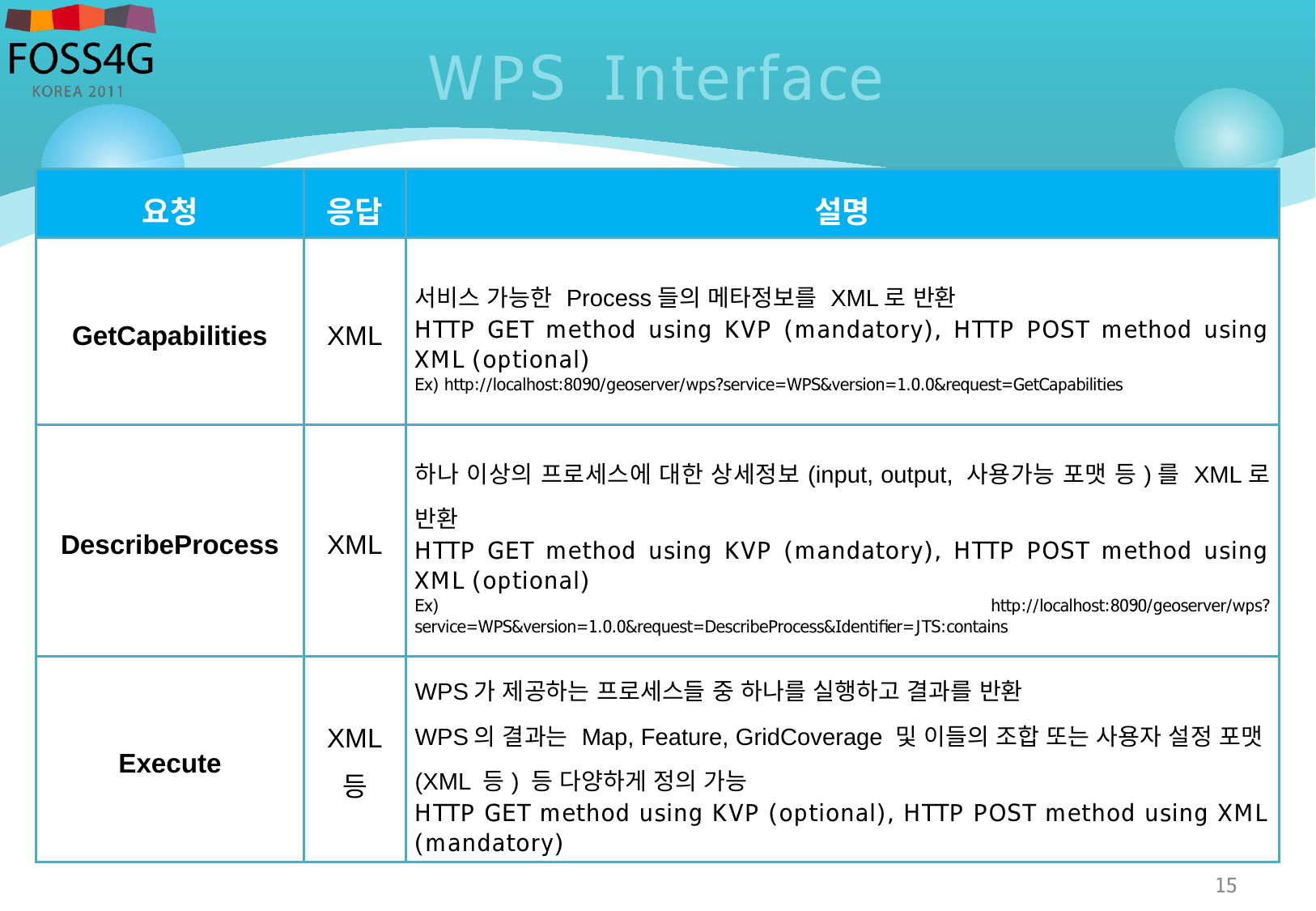

# WPS  Interface
| 요청 | 응답 | 설명 |
| --- | --- | --- |
| GetCapabilities | XML | 서비스 가능한 Process들의 메타정보를 XML로 반환 HTTP GET method using KVP (mandatory), HTTP POST method using XML (optional) Ex) http://localhost:8090/geoserver/wps?service=WPS&version=1.0.0&request=GetCapabilities |
| DescribeProcess | XML | 하나 이상의 프로세스에 대한 상세정보(input, output, 사용가능 포맷 등)를 XML로 반환 HTTP GET method using KVP (mandatory), HTTP POST method using XML (optional) Ex) http://localhost:8090/geoserver/wps?service=WPS&version=1.0.0&request=DescribeProcess&Identifier=JTS:contains |
| Execute | XML 등 | WPS가 제공하는 프로세스들 중 하나를 실행하고 결과를 반환 WPS의 결과는 Map, Feature, GridCoverage 및 이들의 조합 또는 사용자 설정 포맷(XML 등) 등 다양하게 정의 가능 HTTP GET method using KVP (optional), HTTP POST method using XML (mandatory) |
15